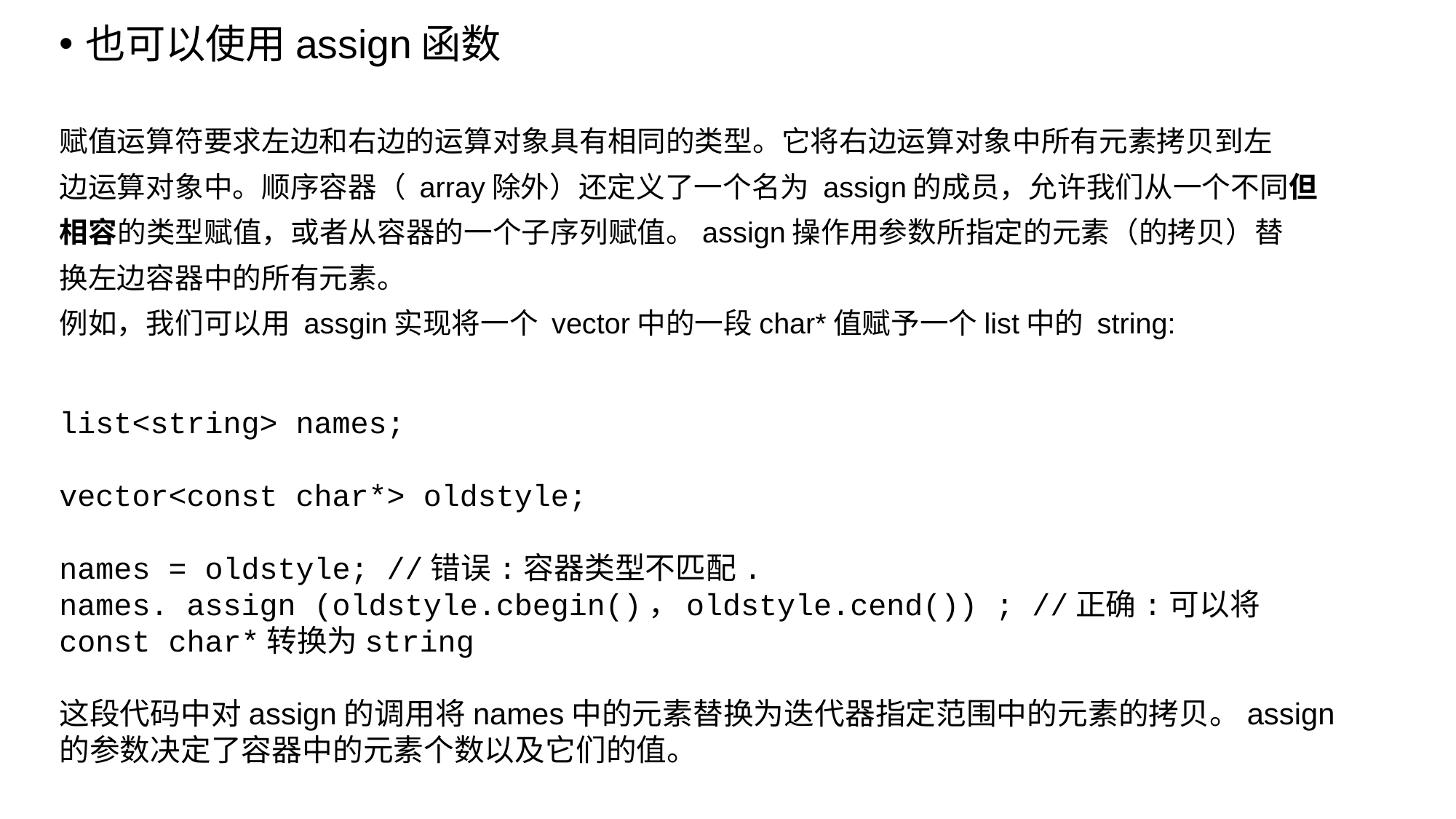

也可以使用assign函数

赋值运算符要求左边和右边的运算对象具有相同的类型。它将右边运算对象中所有元素拷贝到左
边运算对象中。顺序容器（ array除外）还定义了一个名为 assign的成员，允许我们从一个不同但
相容的类型赋值，或者从容器的一个子序列赋值。assign操作用参数所指定的元素（的拷贝）替
换左边容器中的所有元素。
例如，我们可以用 assgin实现将一个 vector中的一段char*值赋予一个list中的 string:

list<string> names;

vector<const char*> oldstyle;

names = oldstyle; //错误:容器类型不匹配.
names. assign (oldstyle.cbegin()，oldstyle.cend()) ; //正确:可以将const char*转换为string

这段代码中对assign的调用将names中的元素替换为迭代器指定范围中的元素的拷贝。assign的参数决定了容器中的元素个数以及它们的值。